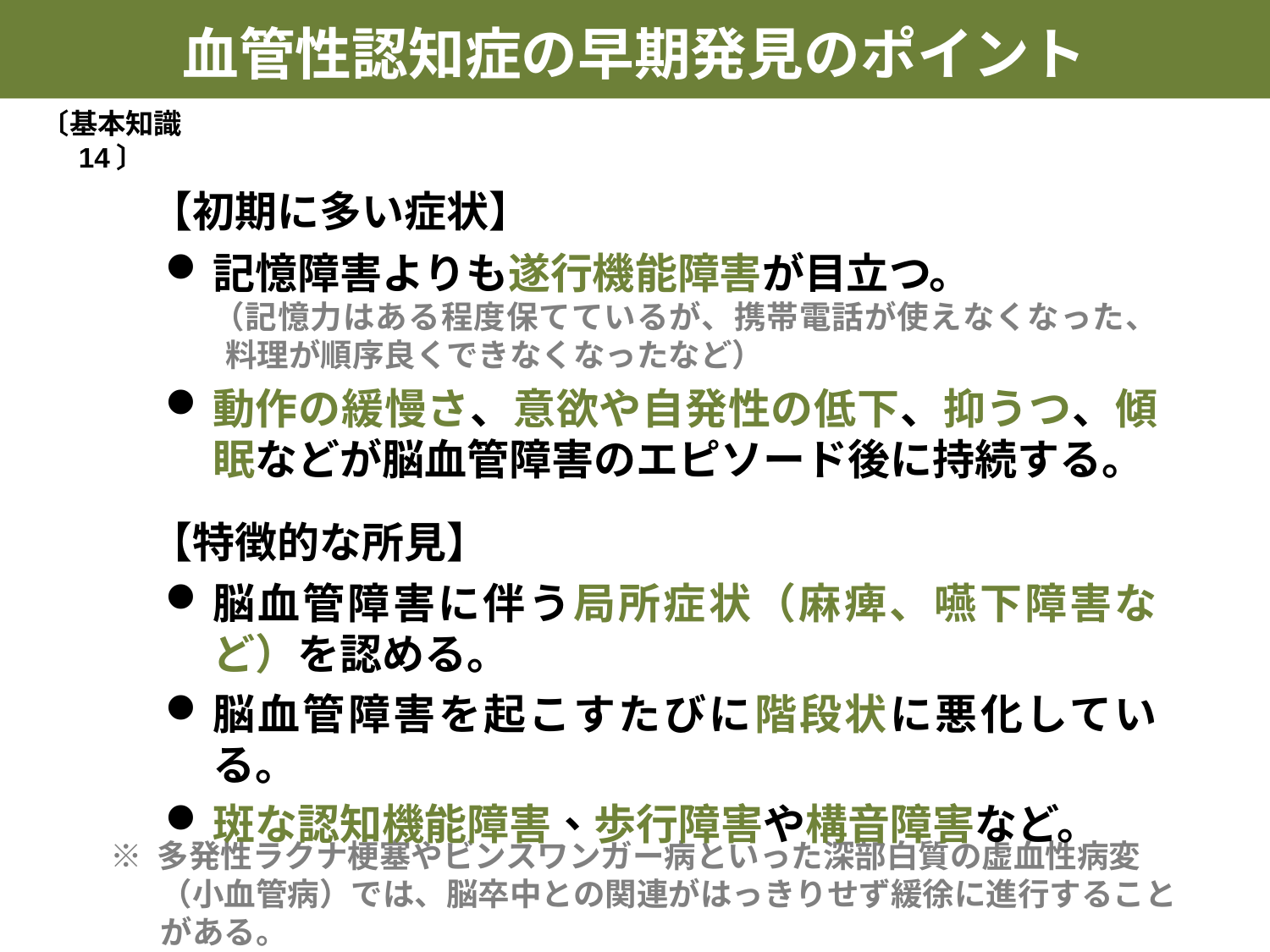

血管性認知症の早期発見のポイント
〔基本知識 14〕
【初期に多い症状】
記憶障害よりも遂行機能障害が目立つ。
（記憶力はある程度保てているが、携帯電話が使えなくなった、料理が順序良くできなくなったなど）
動作の緩慢さ、意欲や自発性の低下、抑うつ、傾眠などが脳血管障害のエピソード後に持続する。
【特徴的な所見】
脳血管障害に伴う局所症状（麻痺、嚥下障害など）を認める。
脳血管障害を起こすたびに階段状に悪化している。
斑な認知機能障害、歩行障害や構音障害など。
※ 多発性ラクナ梗塞やビンスワンガー病といった深部白質の虚血性病変（小血管病）では、脳卒中との関連がはっきりせず緩徐に進行することがある。